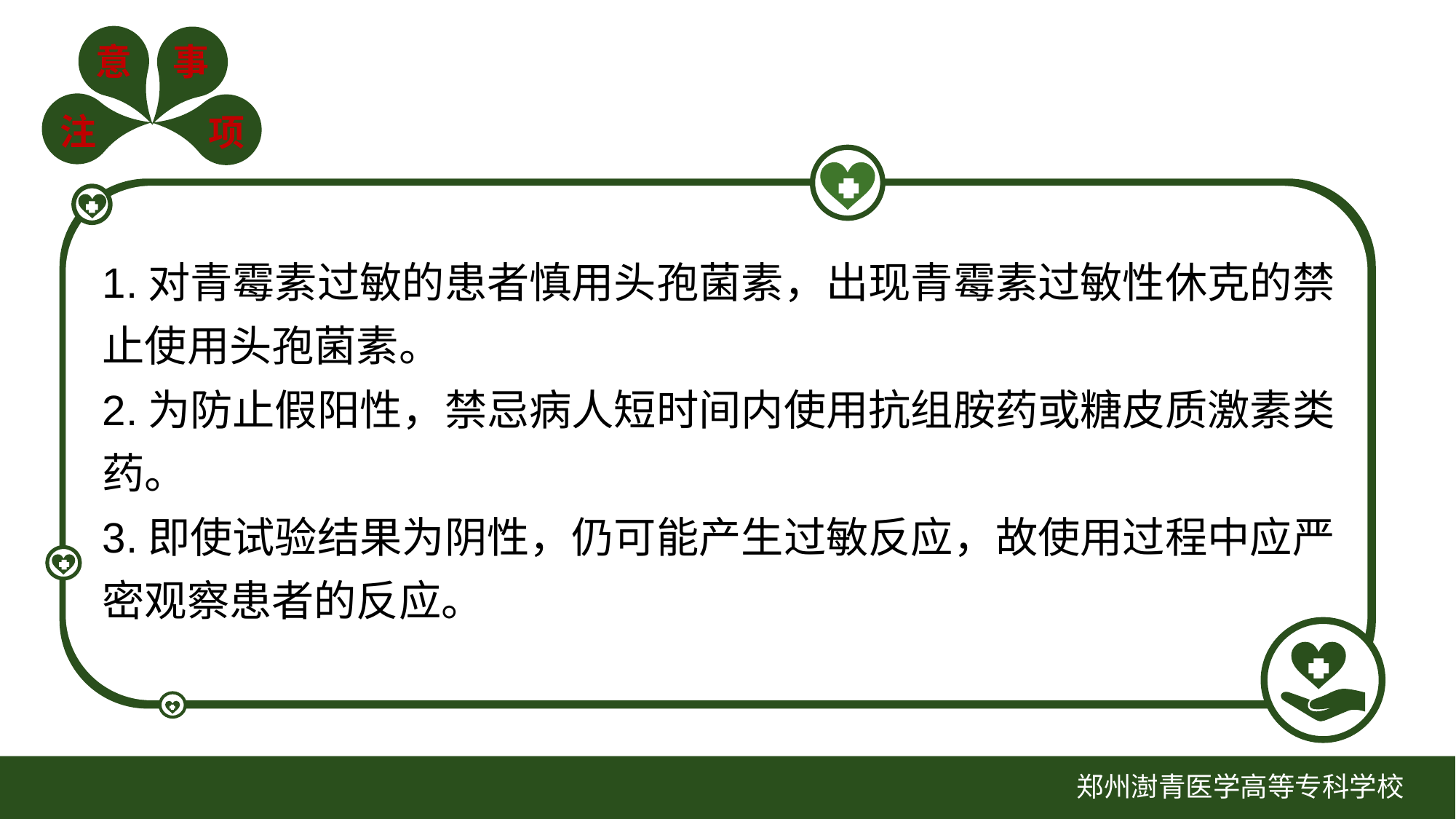

1.对青霉素过敏的患者慎用头孢菌素，出现青霉素过敏性休克的禁止使用头孢菌素。
2.为防止假阳性，禁忌病人短时间内使用抗组胺药或糖皮质激素类药。
3.即使试验结果为阴性，仍可能产生过敏反应，故使用过程中应严密观察患者的反应。
郑州澍青医学高等专科学校